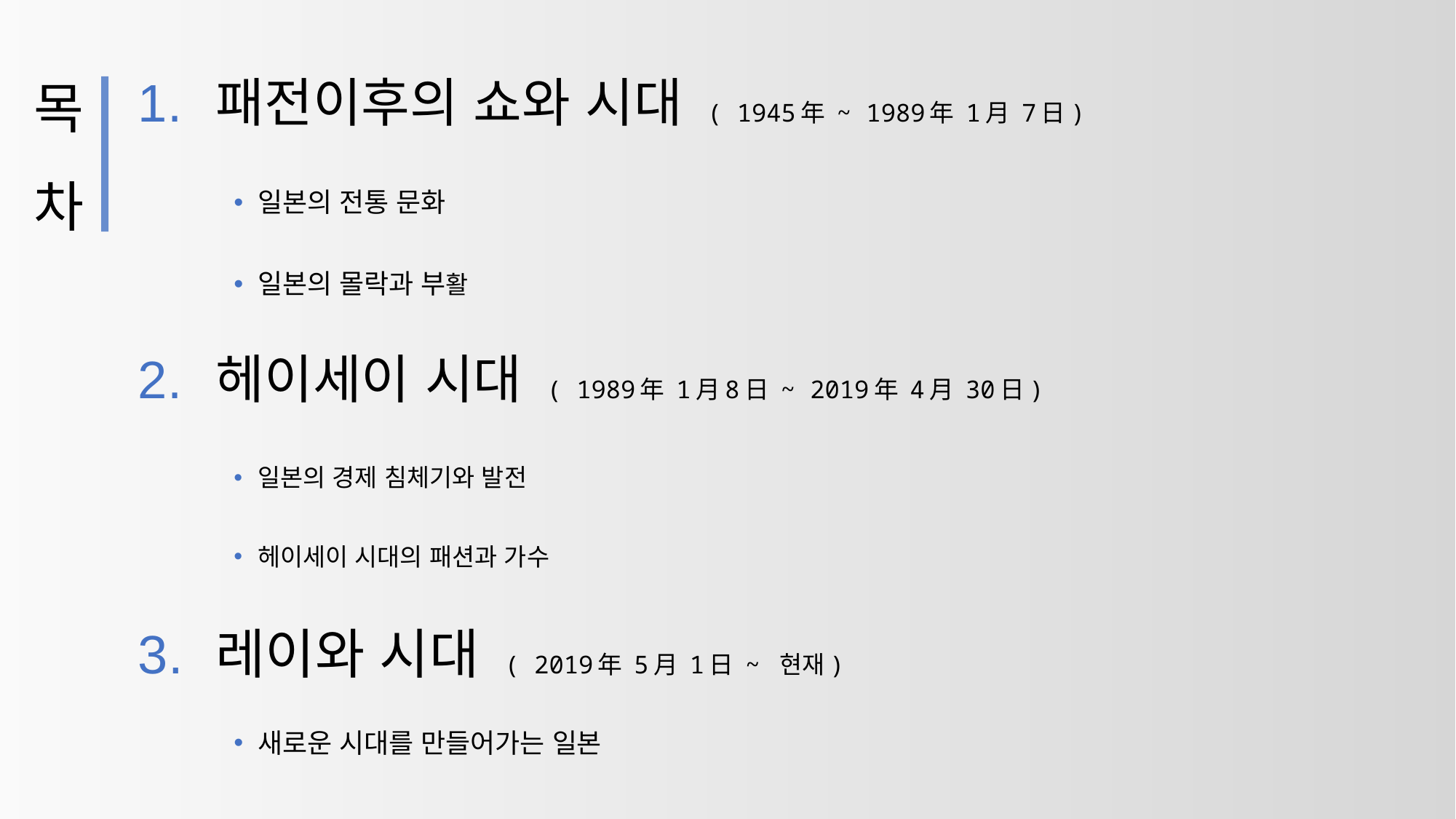

# 목 차
패전이후의 쇼와 시대 ( 1945年 ~ 1989年 1月 7日)

일본의 전통 문화

일본의 몰락과 부활

헤이세이 시대 ( 1989年 1月8日 ~ 2019年 4月 30日)

일본의 경제 침체기와 발전

헤이세이 시대의 패션과 가수

레이와 시대 ( 2019年 5月 1日 ~ 현재)

새로운 시대를 만들어가는 일본